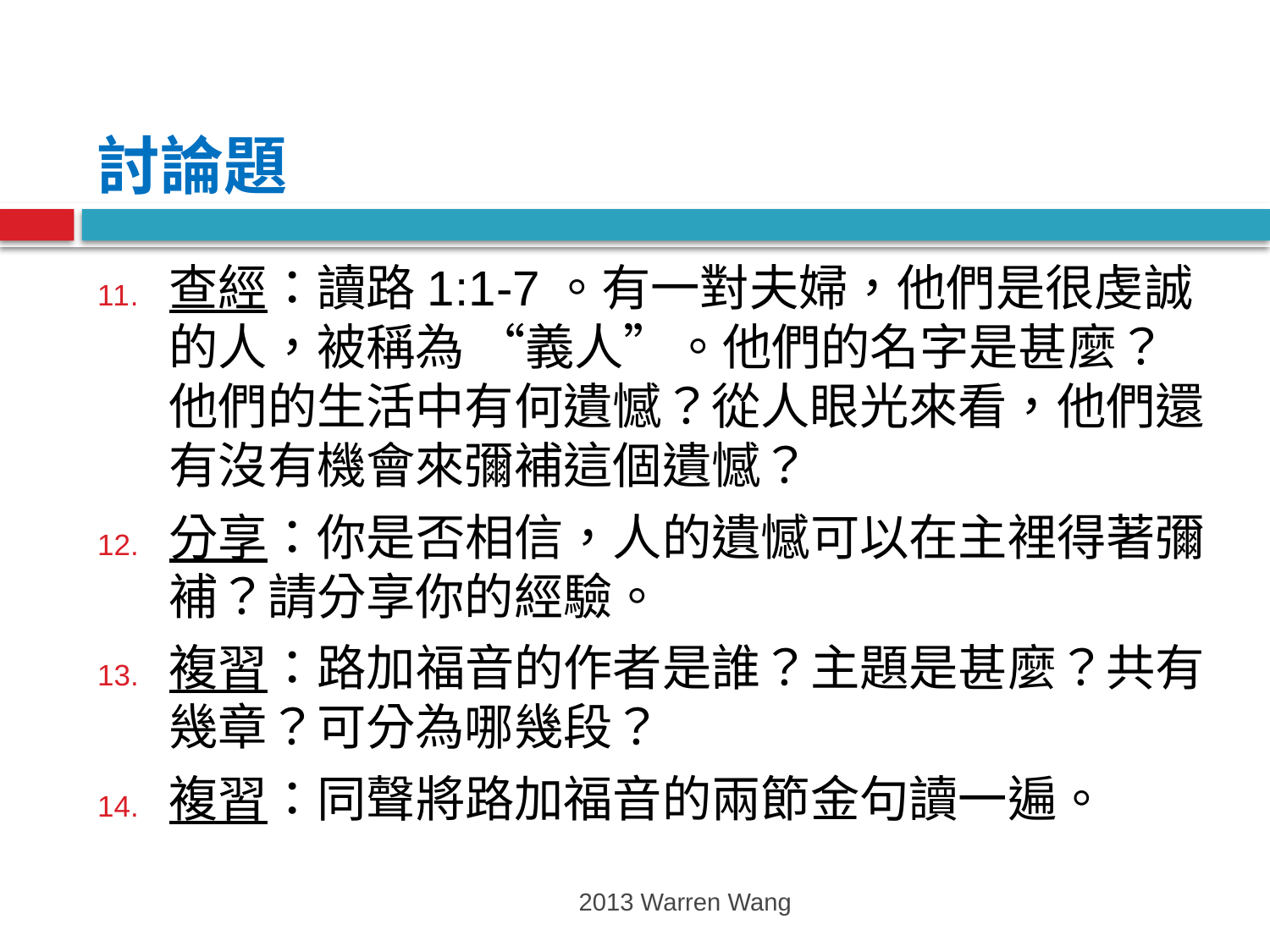

# 討論題
查經：讀路1:1-7。有一對夫婦，他們是很虔誠的人，被稱為 “義人”。他們的名字是甚麼？他們的生活中有何遺憾？從人眼光來看，他們還有沒有機會來彌補這個遺憾？
分享：你是否相信，人的遺憾可以在主裡得著彌補？請分享你的經驗。
複習：路加福音的作者是誰？主題是甚麼？共有幾章？可分為哪幾段？
複習：同聲將路加福音的兩節金句讀一遍。

2013 Warren Wang